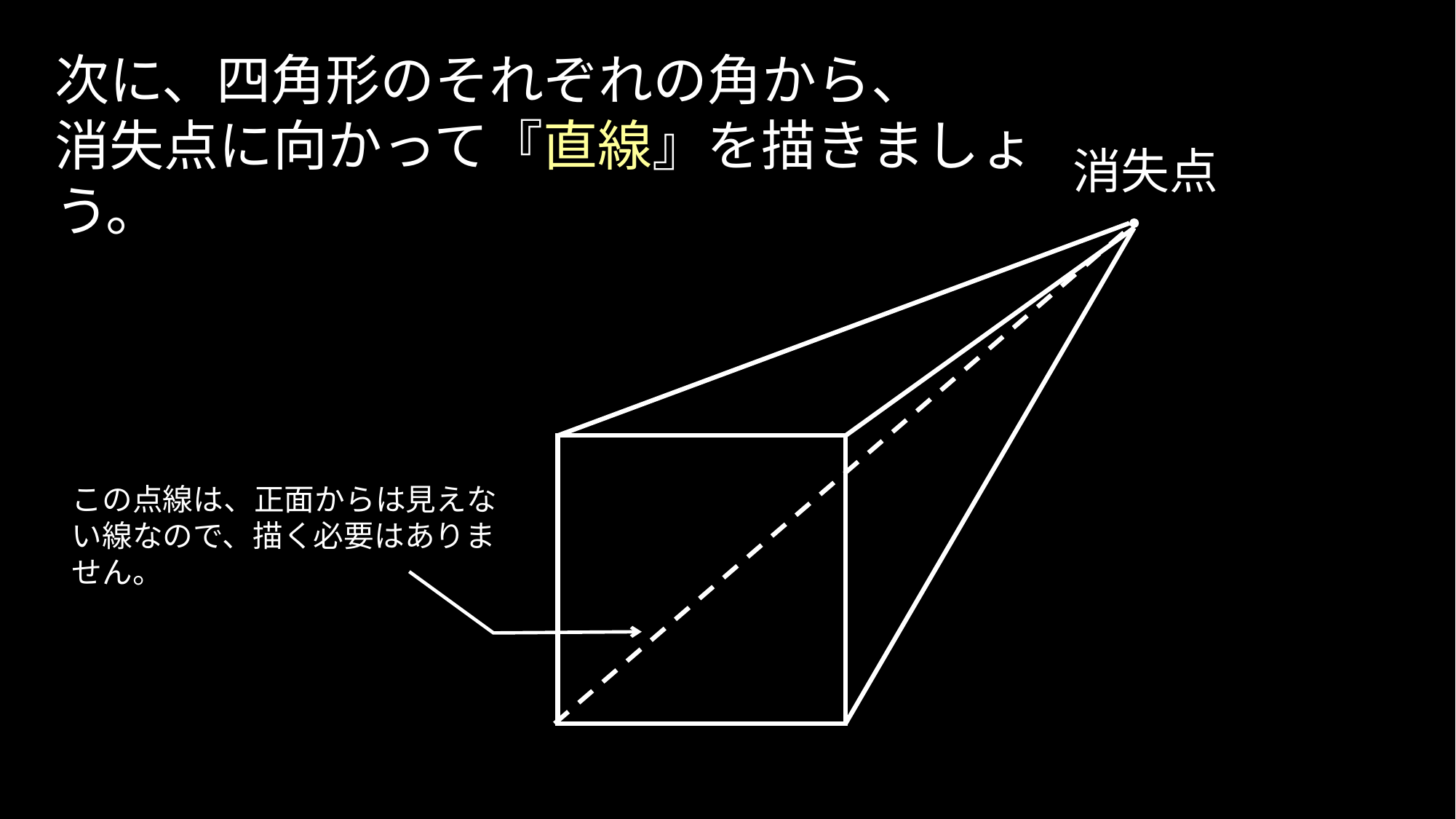

次に、四角形のそれぞれの角から、
消失点に向かって『直線』を描きましょう。
消失点

この点線は、正面からは見えない線なので、描く必要はありません。